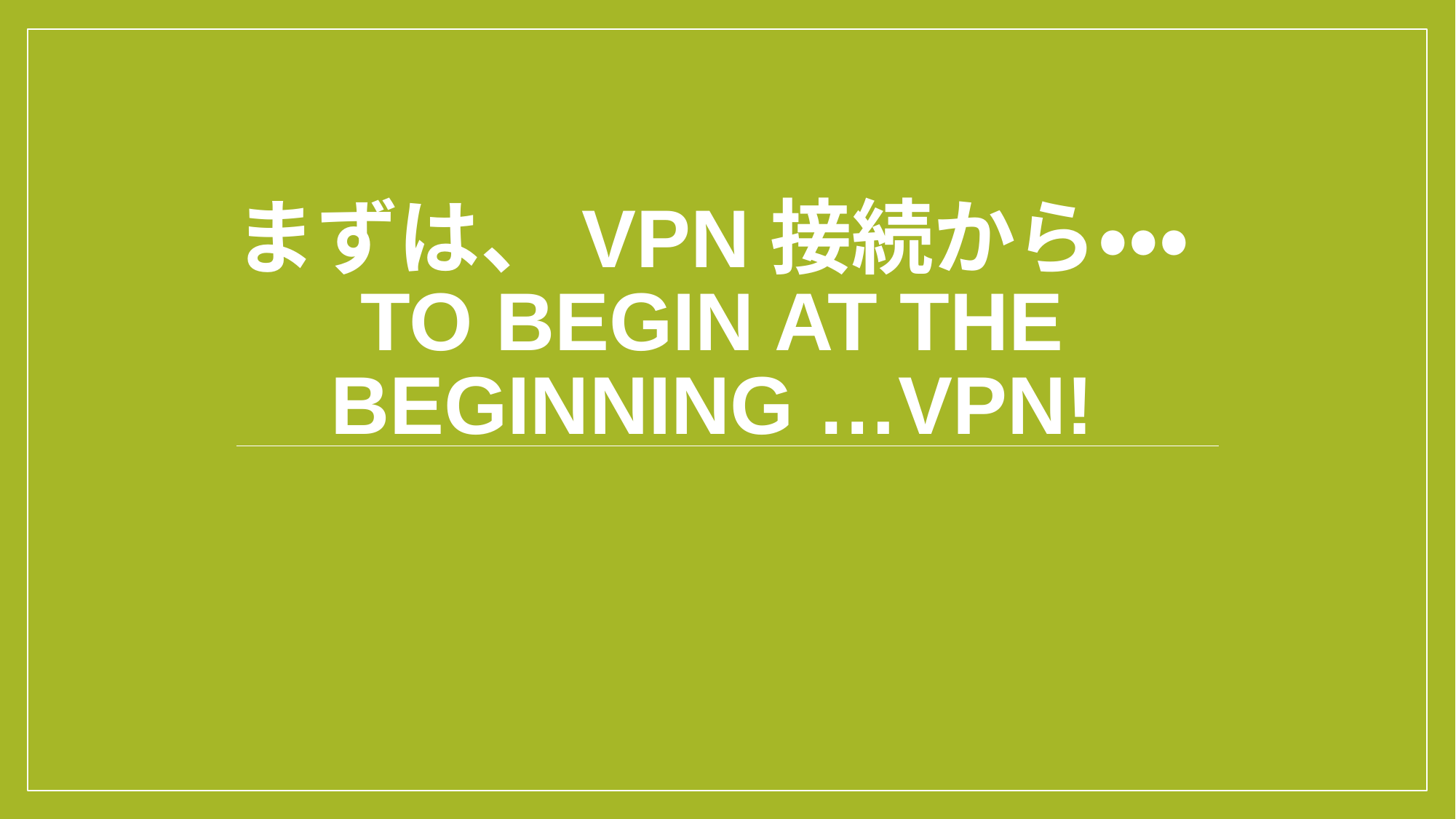

# まずは、VPN接続から・・・ To begin at the beginning …VPN!